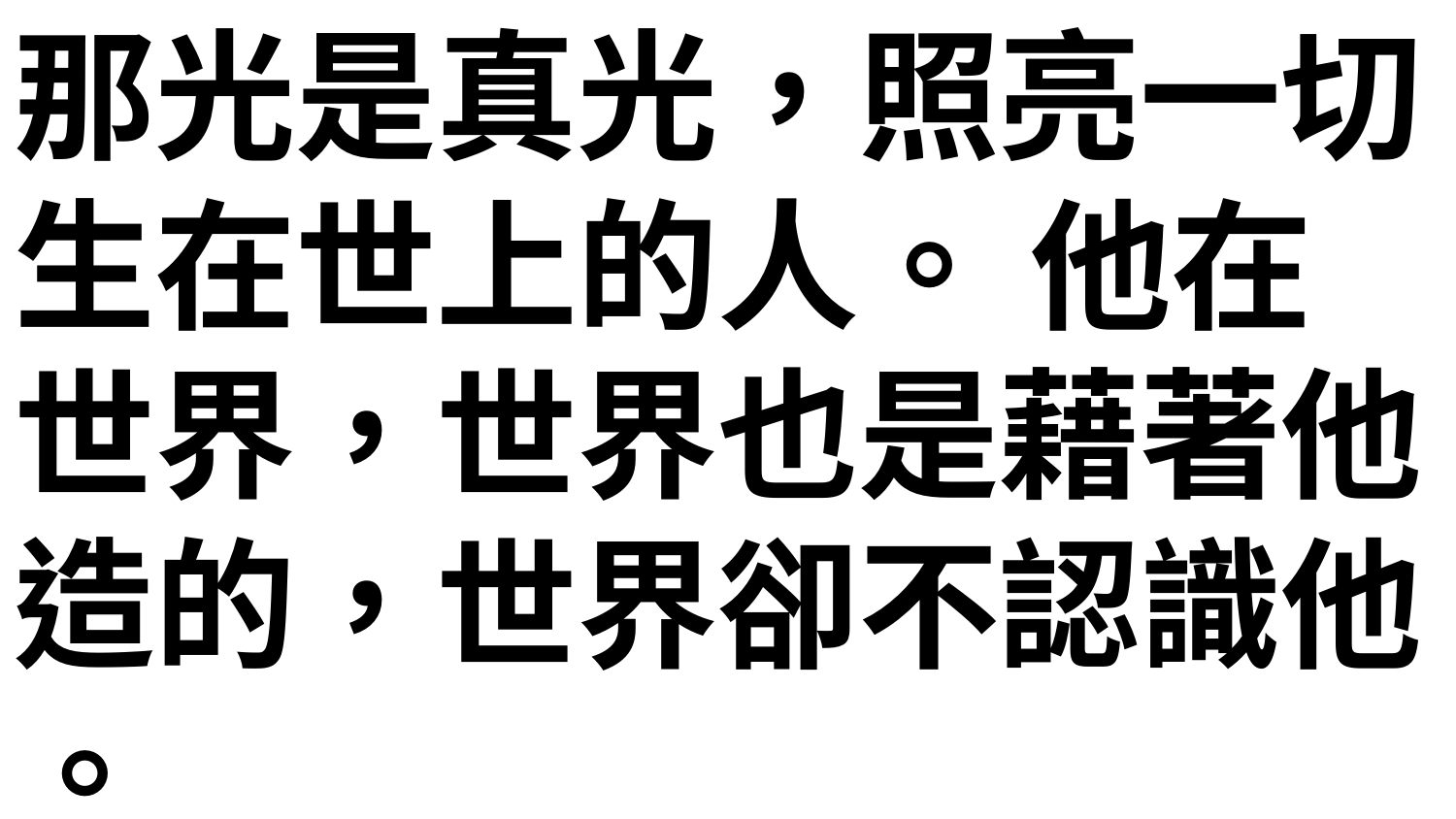

那光是真光，照亮一切生在世上的人。 他在世界，世界也是藉著他造的，世界卻不認識他
。